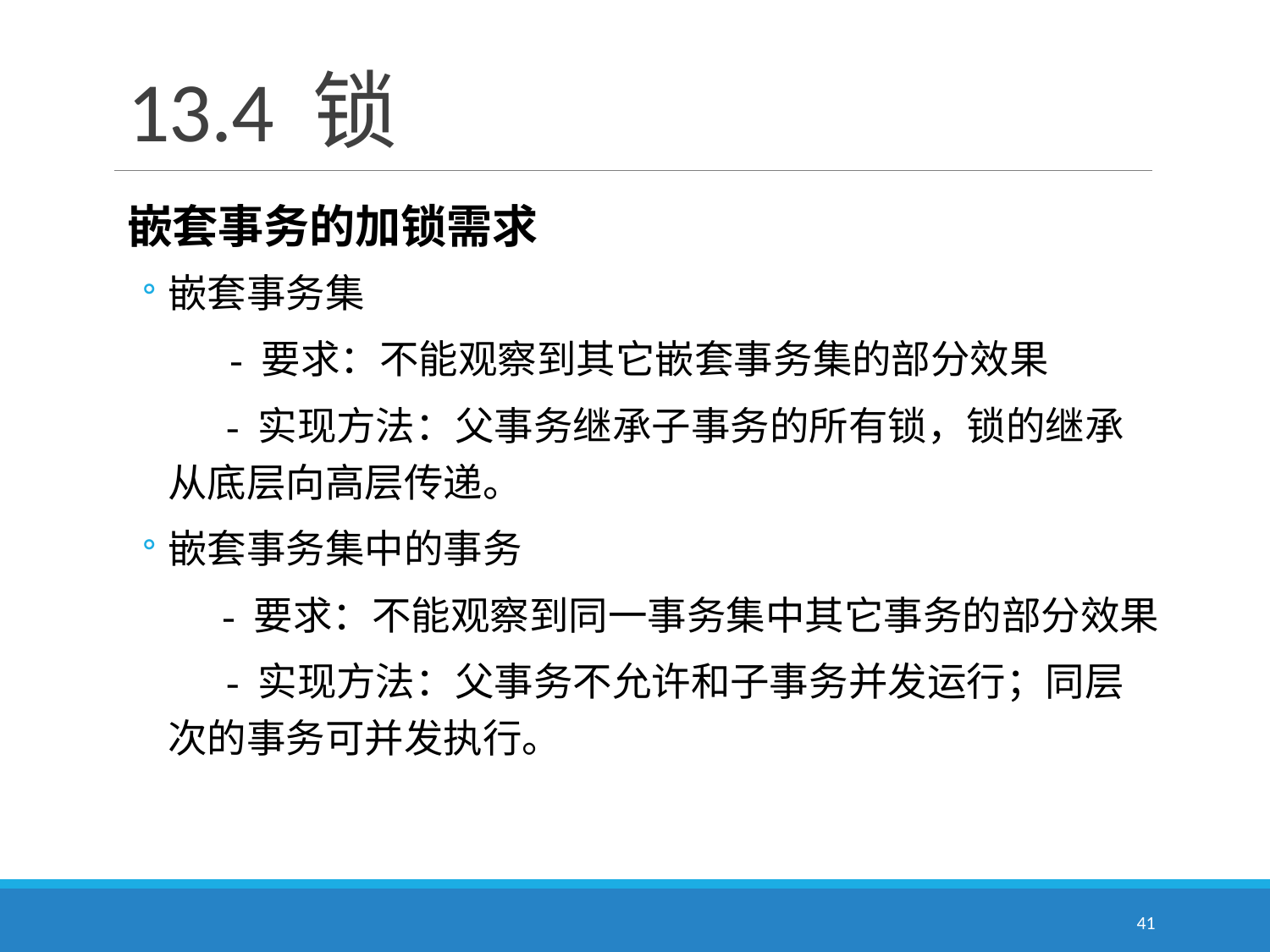

# 13.4 锁
嵌套事务的加锁需求
嵌套事务集
　　- 要求：不能观察到其它嵌套事务集的部分效果
　    - 实现方法：父事务继承子事务的所有锁，锁的继承从底层向高层传递。
嵌套事务集中的事务
        - 要求：不能观察到同一事务集中其它事务的部分效果
　    - 实现方法：父事务不允许和子事务并发运行；同层次的事务可并发执行。

41